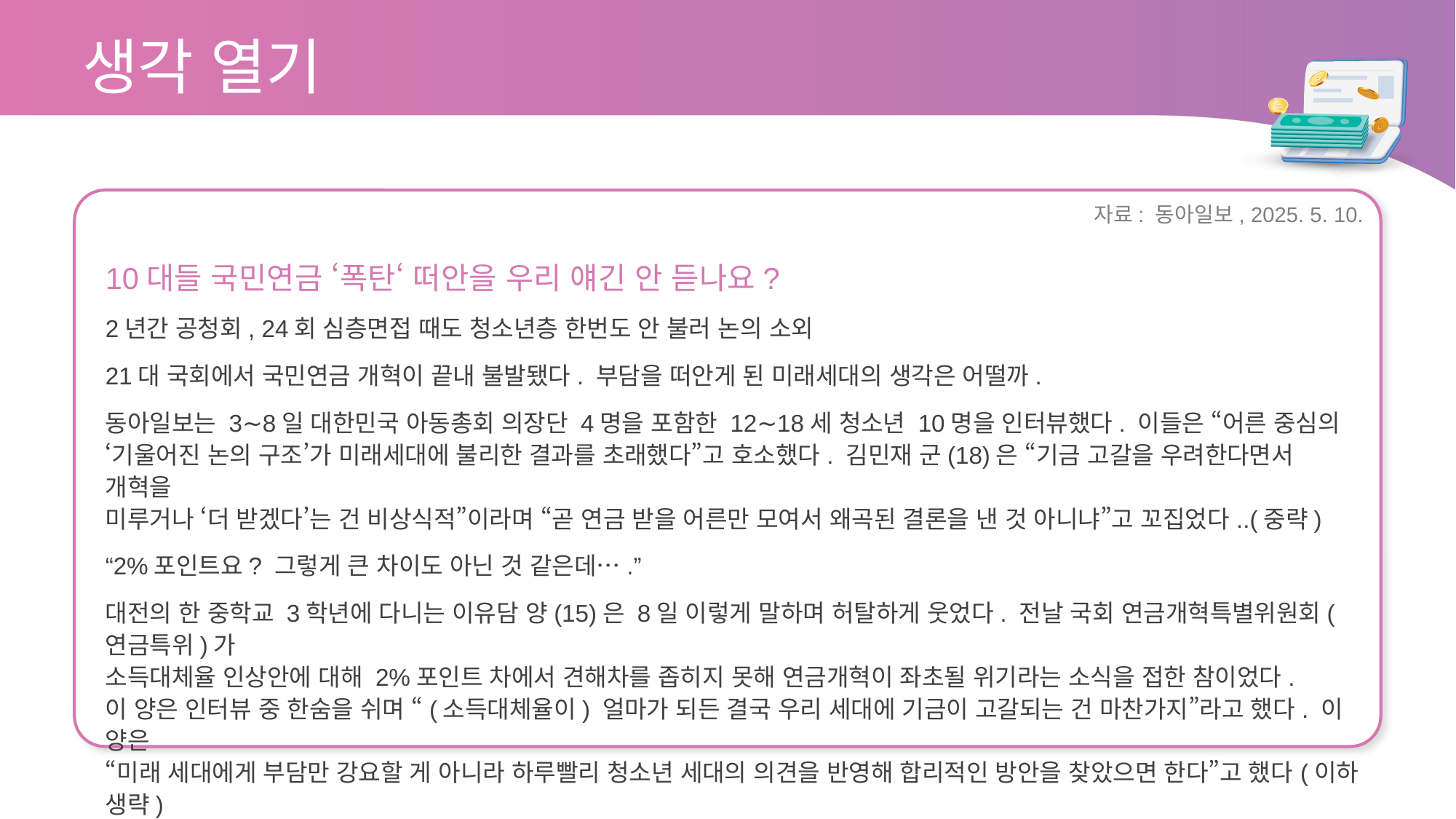

생각 열기

자료: 동아일보, 2025. 5. 10.
10대들 국민연금 ‘폭탄‘ 떠안을 우리 얘긴 안 듣나요?
2년간 공청회, 24회 심층면접 때도 청소년층 한번도 안 불러 논의 소외
21대 국회에서 국민연금 개혁이 끝내 불발됐다. 부담을 떠안게 된 미래세대의 생각은 어떨까.
동아일보는 3∼8일 대한민국 아동총회 의장단 4명을 포함한 12∼18세 청소년 10명을 인터뷰했다. 이들은 “어른 중심의
‘기울어진 논의 구조’가 미래세대에 불리한 결과를 초래했다”고 호소했다. 김민재 군(18)은 “기금 고갈을 우려한다면서 개혁을
미루거나 ‘더 받겠다’는 건 비상식적”이라며 “곧 연금 받을 어른만 모여서 왜곡된 결론을 낸 것 아니냐”고 꼬집었다..(중략)
“2%포인트요? 그렇게 큰 차이도 아닌 것 같은데….”
대전의 한 중학교 3학년에 다니는 이유담 양(15)은 8일 이렇게 말하며 허탈하게 웃었다. 전날 국회 연금개혁특별위원회(연금특위)가
소득대체율 인상안에 대해 2%포인트 차에서 견해차를 좁히지 못해 연금개혁이 좌초될 위기라는 소식을 접한 참이었다.
이 양은 인터뷰 중 한숨을 쉬며 “(소득대체율이) 얼마가 되든 결국 우리 세대에 기금이 고갈되는 건 마찬가지”라고 했다. 이 양은
“미래 세대에게 부담만 강요할 게 아니라 하루빨리 청소년 세대의 의견을 반영해 합리적인 방안을 찾았으면 한다”고 했다(이하 생략)